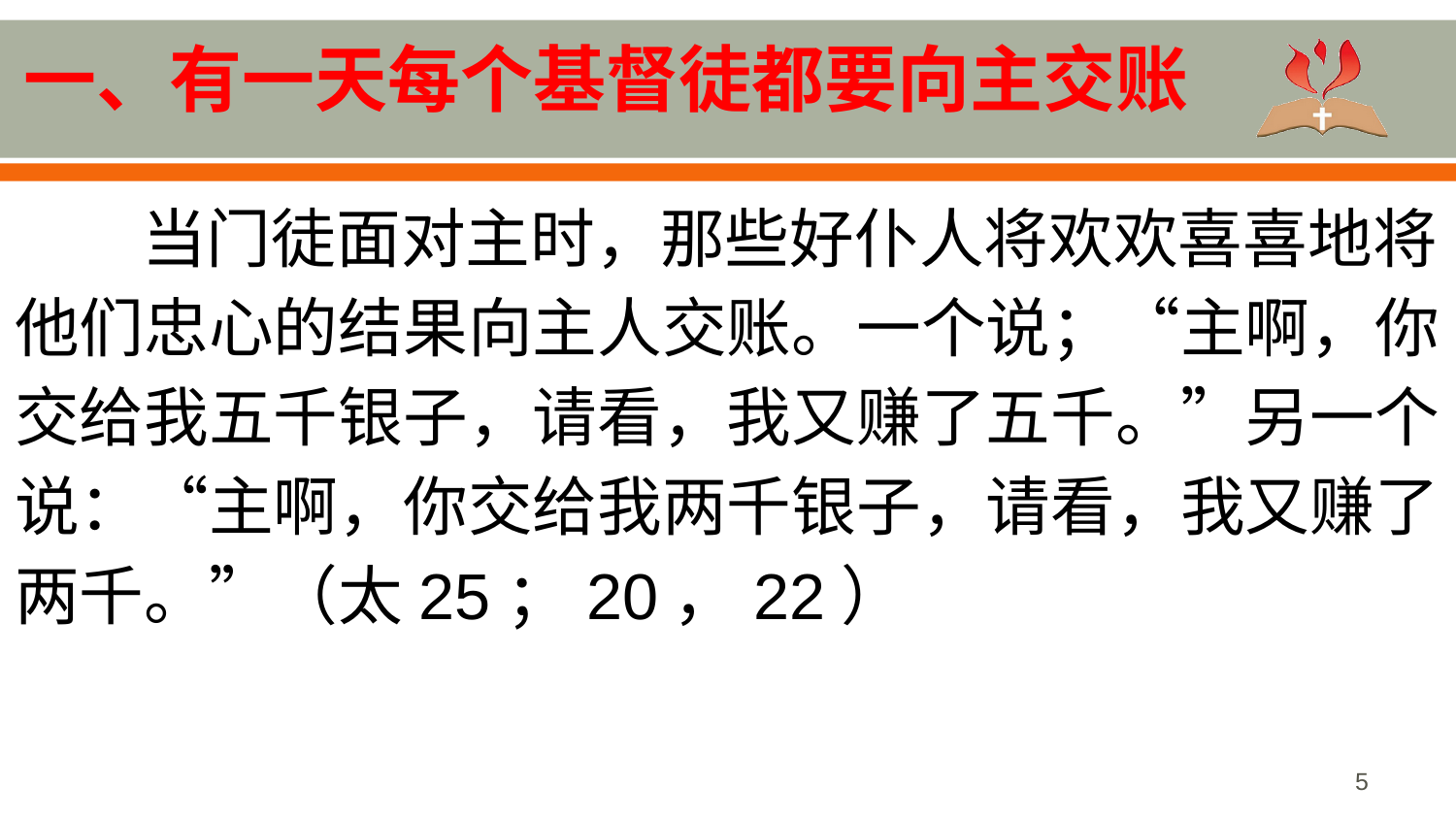

# 一、有一天每个基督徒都要向主交账
当门徒面对主时，那些好仆人将欢欢喜喜地将他们忠心的结果向主人交账。一个说；“主啊，你交给我五千银子，请看，我又赚了五千。”另一个说：“主啊，你交给我两千银子，请看，我又赚了两千。”（太25；20，22）

5